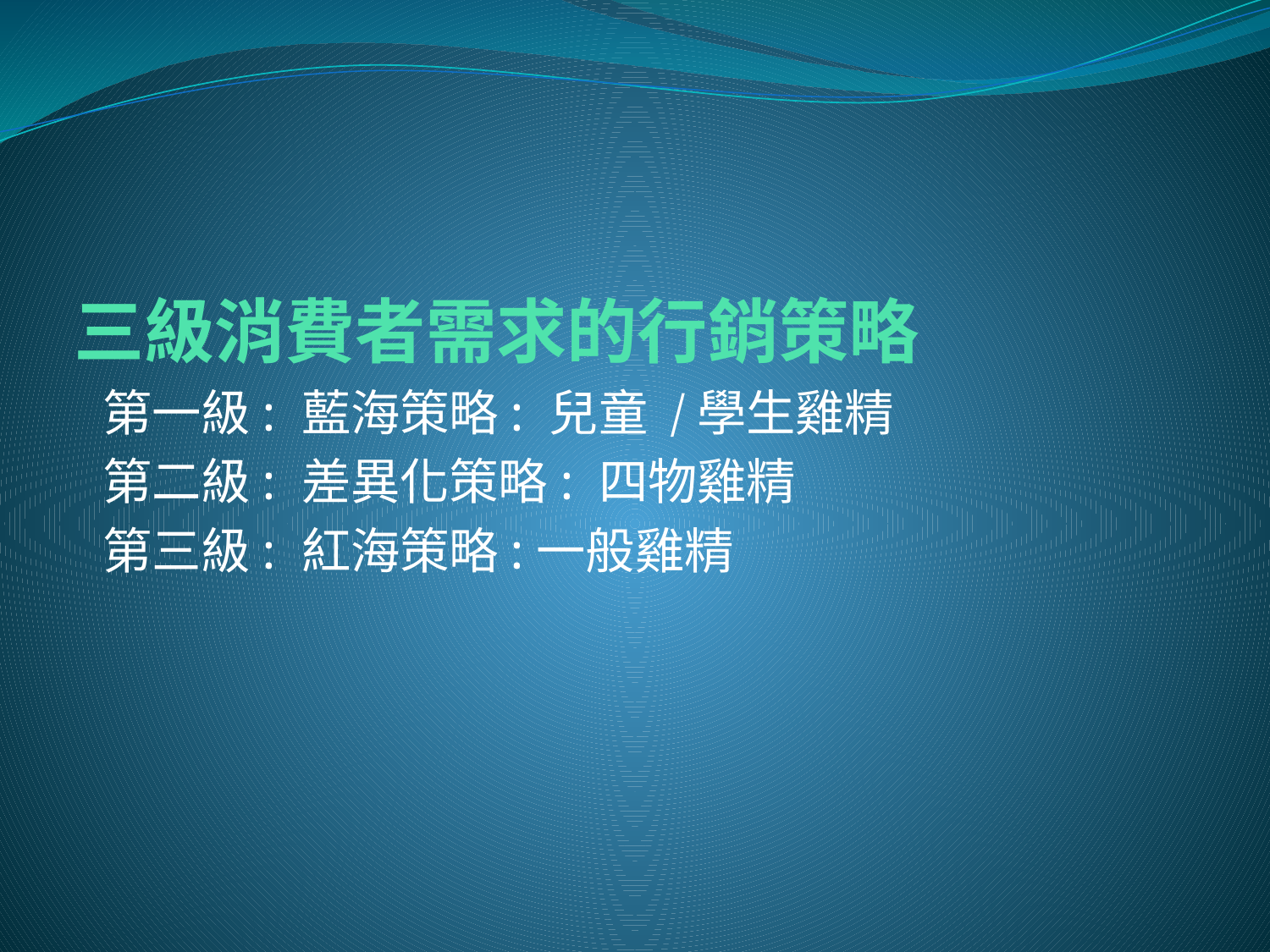

# 三級消費者需求的行銷策略
 第一級: 藍海策略: 兒童 /學生雞精
 第二級: 差異化策略: 四物雞精
 第三級: 紅海策略:一般雞精